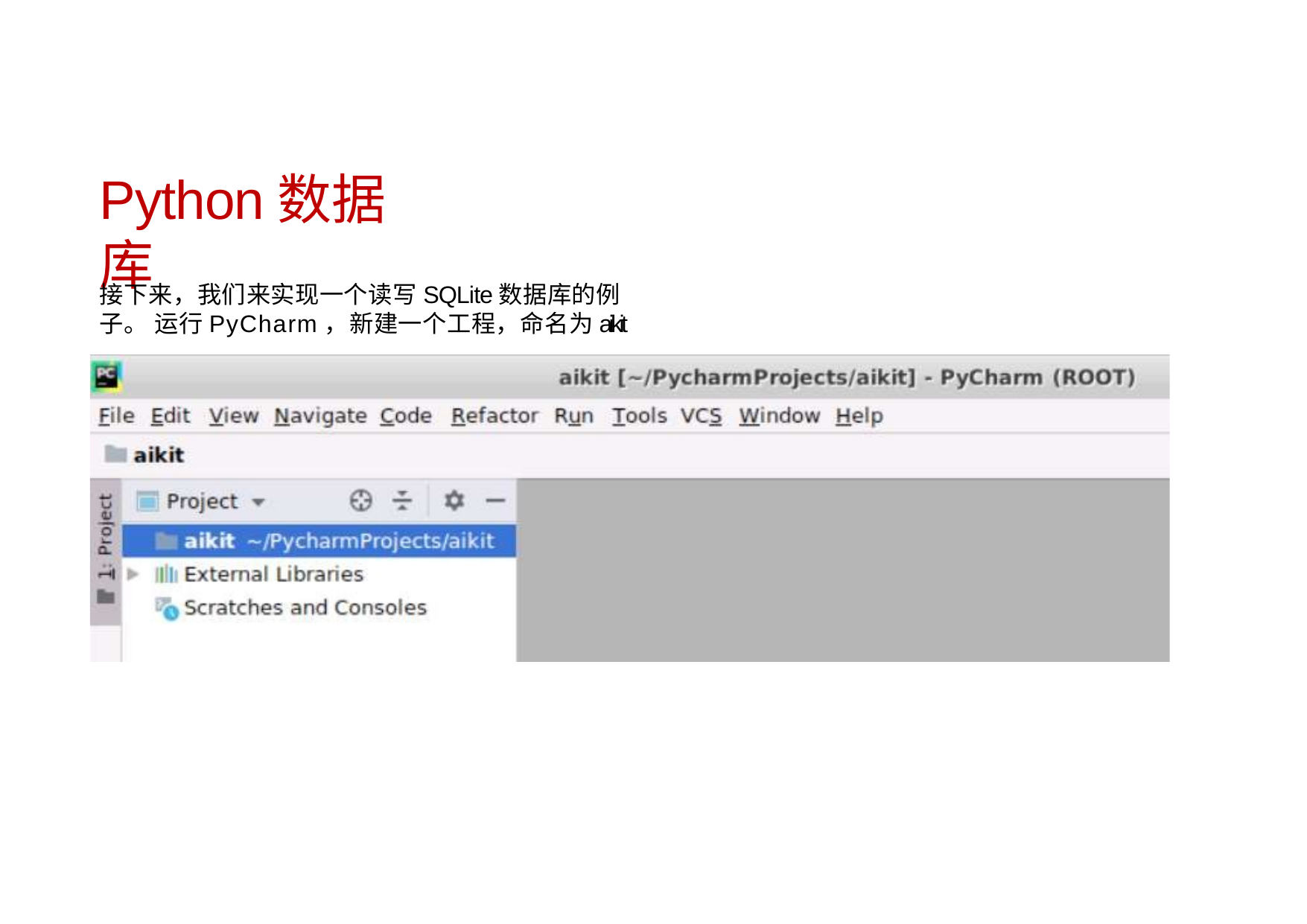

# Python数据库
接下来，我们来实现一个读写SQLite数据库的例子。 运行PyCharm，新建一个工程，命名为aikit